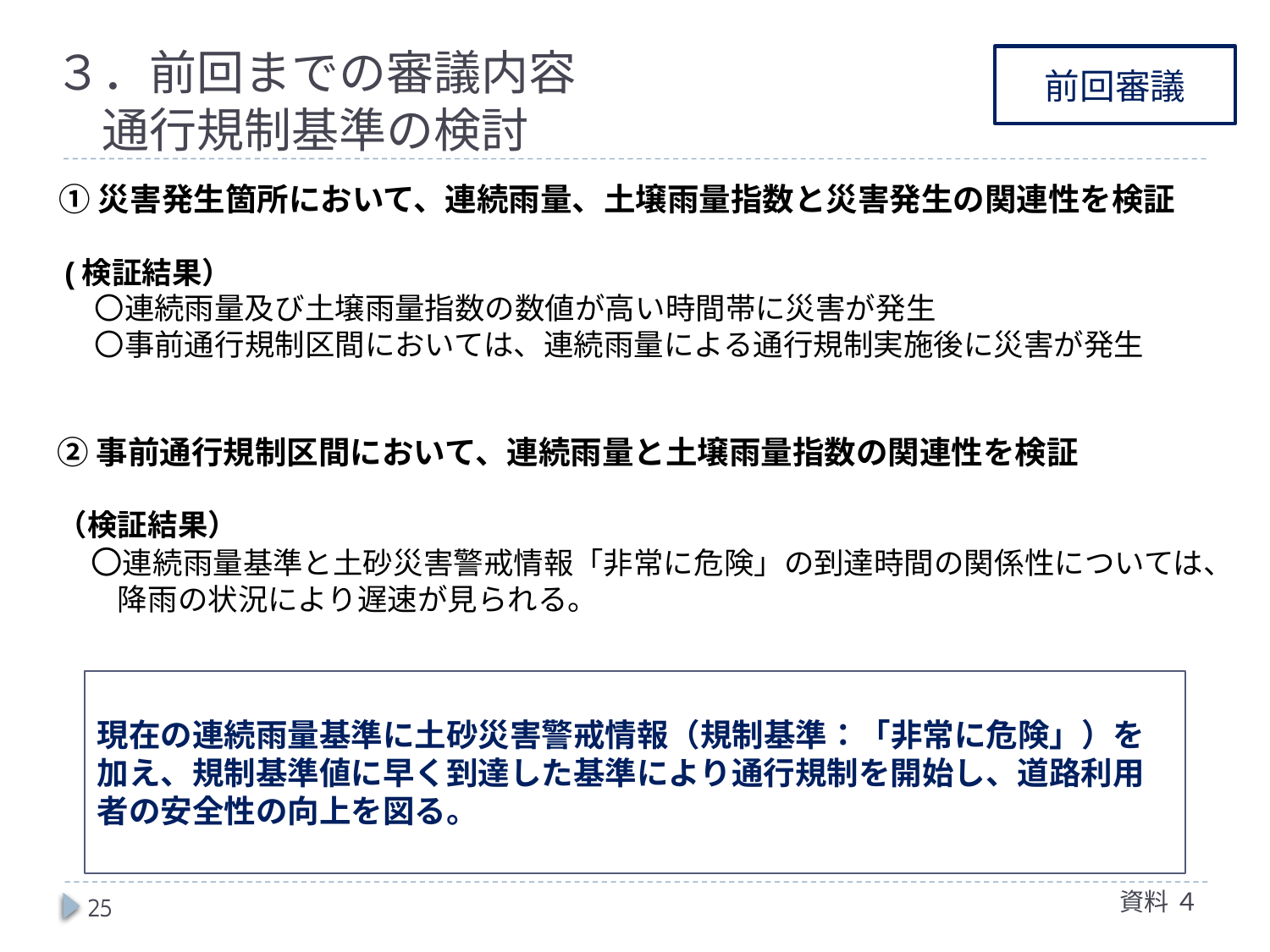

# ３．前回までの審議内容 　通行規制基準の検討

前回審議
　① 災害発生箇所において、連続雨量、土壌雨量指数と災害発生の関連性を検証
　(検証結果）
　 　〇連続雨量及び土壌雨量指数の数値が高い時間帯に災害が発生
　　 〇事前通行規制区間においては、連続雨量による通行規制実施後に災害が発生
　② 事前通行規制区間において、連続雨量と土壌雨量指数の関連性を検証

　（検証結果）
　　〇連続雨量基準と土砂災害警戒情報「非常に危険」の到達時間の関係性については、
　　　降雨の状況により遅速が見られる。

現在の連続雨量基準に土砂災害警戒情報（規制基準：「非常に危険」）を加え、規制基準値に早く到達した基準により通行規制を開始し、道路利用者の安全性の向上を図る。

資料 ４
25